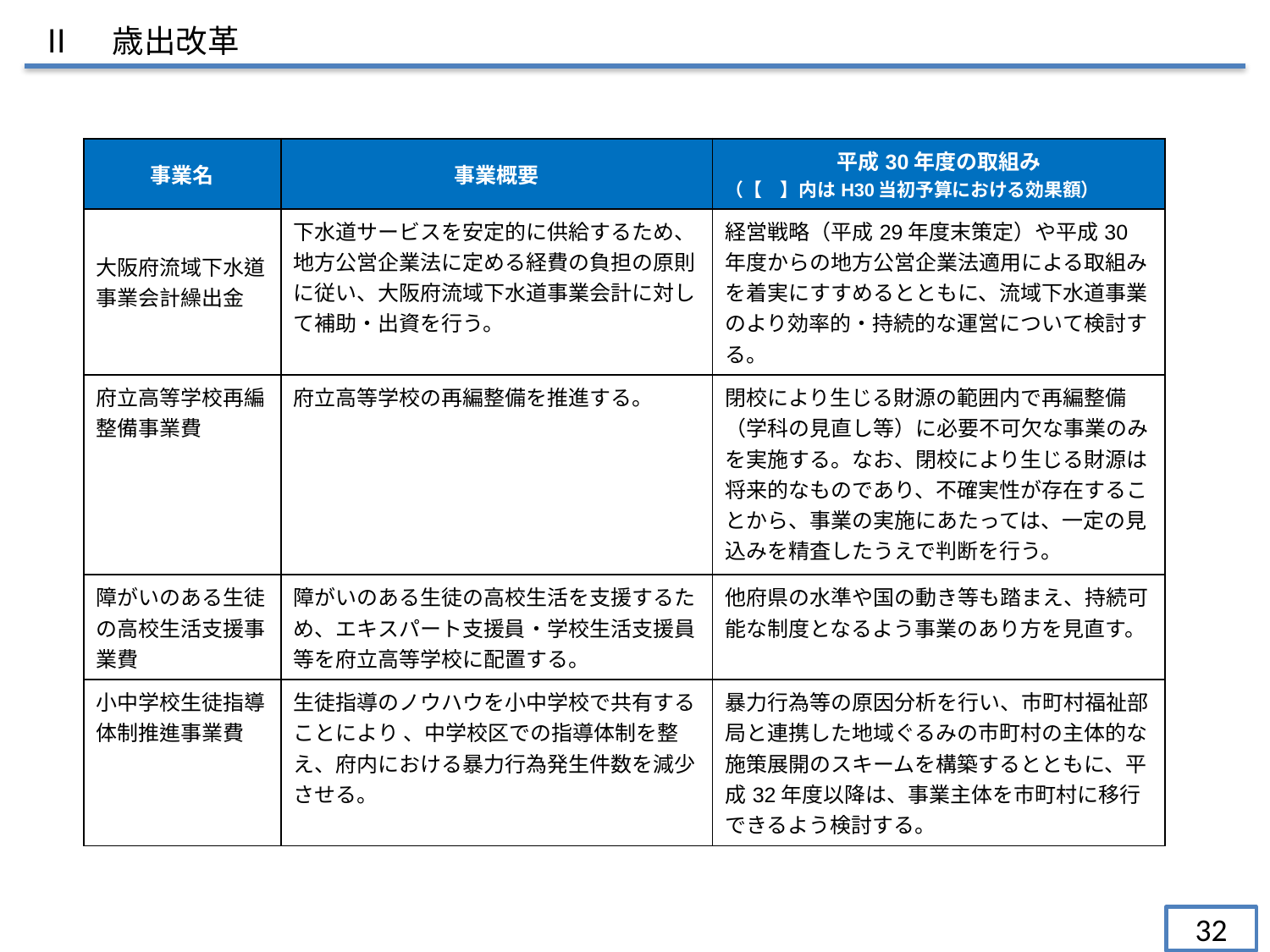

Ⅱ　歳出改革
| 事業名 | 事業概要 | 平成30年度の取組み （【　】内はH30当初予算における効果額） |
| --- | --- | --- |
| 大阪府流域下水道事業会計繰出金 | 下水道サービスを安定的に供給するため、地方公営企業法に定める経費の負担の原則に従い、大阪府流域下水道事業会計に対して補助・出資を行う。 | 経営戦略（平成29年度末策定）や平成30年度からの地方公営企業法適用による取組みを着実にすすめるとともに、流域下水道事業のより効率的・持続的な運営について検討する。 |
| 府立高等学校再編整備事業費 | 府立高等学校の再編整備を推進する。 | 閉校により生じる財源の範囲内で再編整備（学科の見直し等）に必要不可欠な事業のみを実施する。なお、閉校により生じる財源は将来的なものであり、不確実性が存在することから、事業の実施にあたっては、一定の見込みを精査したうえで判断を行う。 |
| 障がいのある生徒の高校生活支援事業費 | 障がいのある生徒の高校生活を支援するため、エキスパート支援員・学校生活支援員等を府立高等学校に配置する。 | 他府県の水準や国の動き等も踏まえ、持続可能な制度となるよう事業のあり方を見直す。 |
| 小中学校生徒指導体制推進事業費 | 生徒指導のノウハウを小中学校で共有することにより 、中学校区での指導体制を整え、府内における暴力行為発生件数を減少させる。 | 暴力行為等の原因分析を行い、市町村福祉部局と連携した地域ぐるみの市町村の主体的な施策展開のスキームを構築するとともに、平成32年度以降は、事業主体を市町村に移行できるよう検討する。 |
32